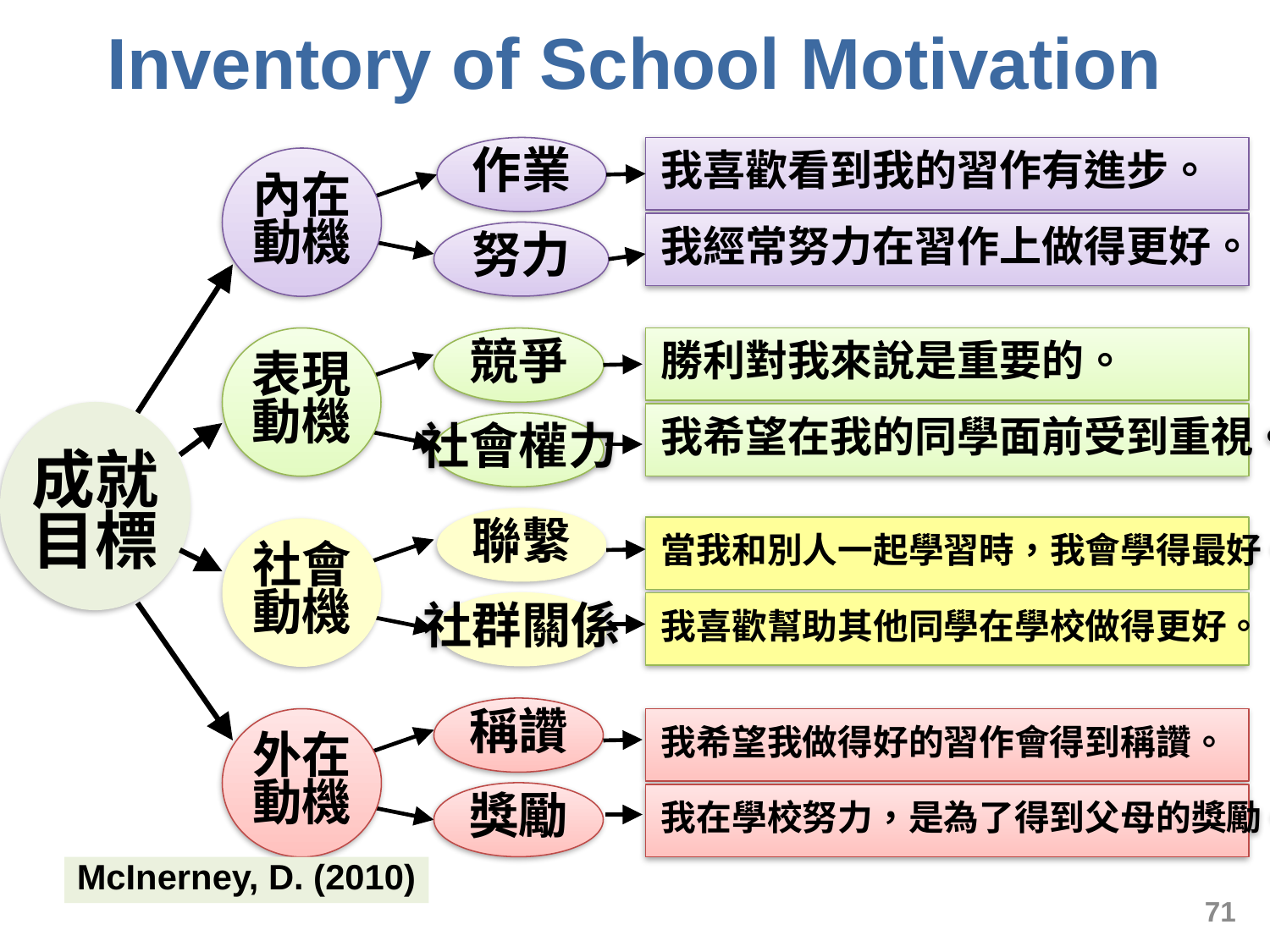

# Inventory of School Motivation
我喜歡看到我的習作有進步。
作業
內在動機
努力
我經常努力在習作上做得更好。
表現動機
競爭
社會權力
勝利對我來說是重要的。

成就目標
我希望在我的同學面前受到重視。
聯繫
社會動機
社群關係
當我和別人一起學習時，我會學得最好。
我喜歡幫助其他同學在學校做得更好。
稱讚
外在動機
獎勵
我希望我做得好的習作會得到稱讚。
我在學校努力，是為了得到父母的獎勵。
McInerney, D. (2010)
71